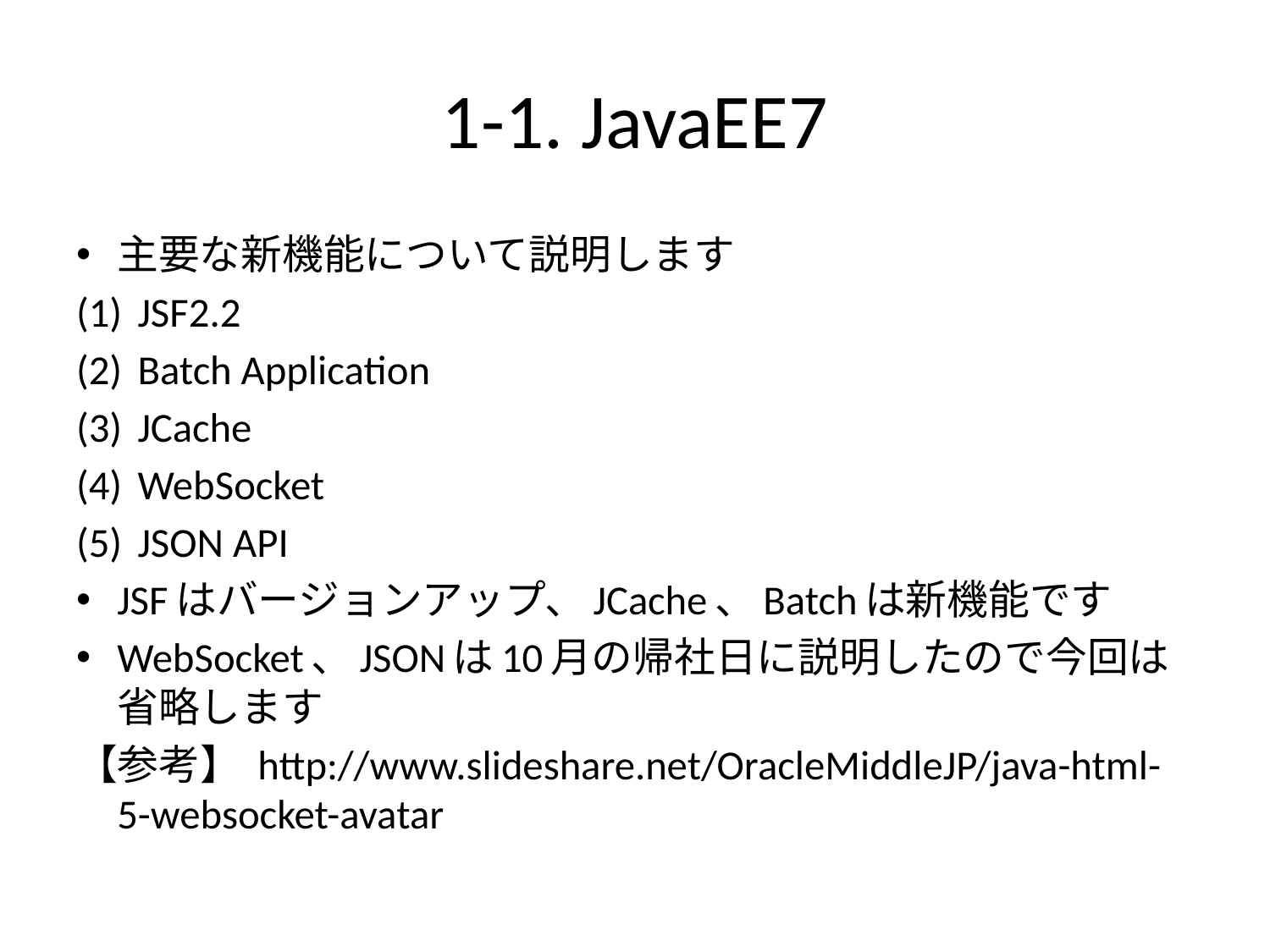

# 1-1. JavaEE7
主要な新機能について説明します
JSF2.2
Batch Application
JCache
WebSocket
JSON API
JSFはバージョンアップ、JCache、Batchは新機能です
WebSocket、JSONは10月の帰社日に説明したので今回は省略します
【参考】 http://www.slideshare.net/OracleMiddleJP/java-html-5-websocket-avatar